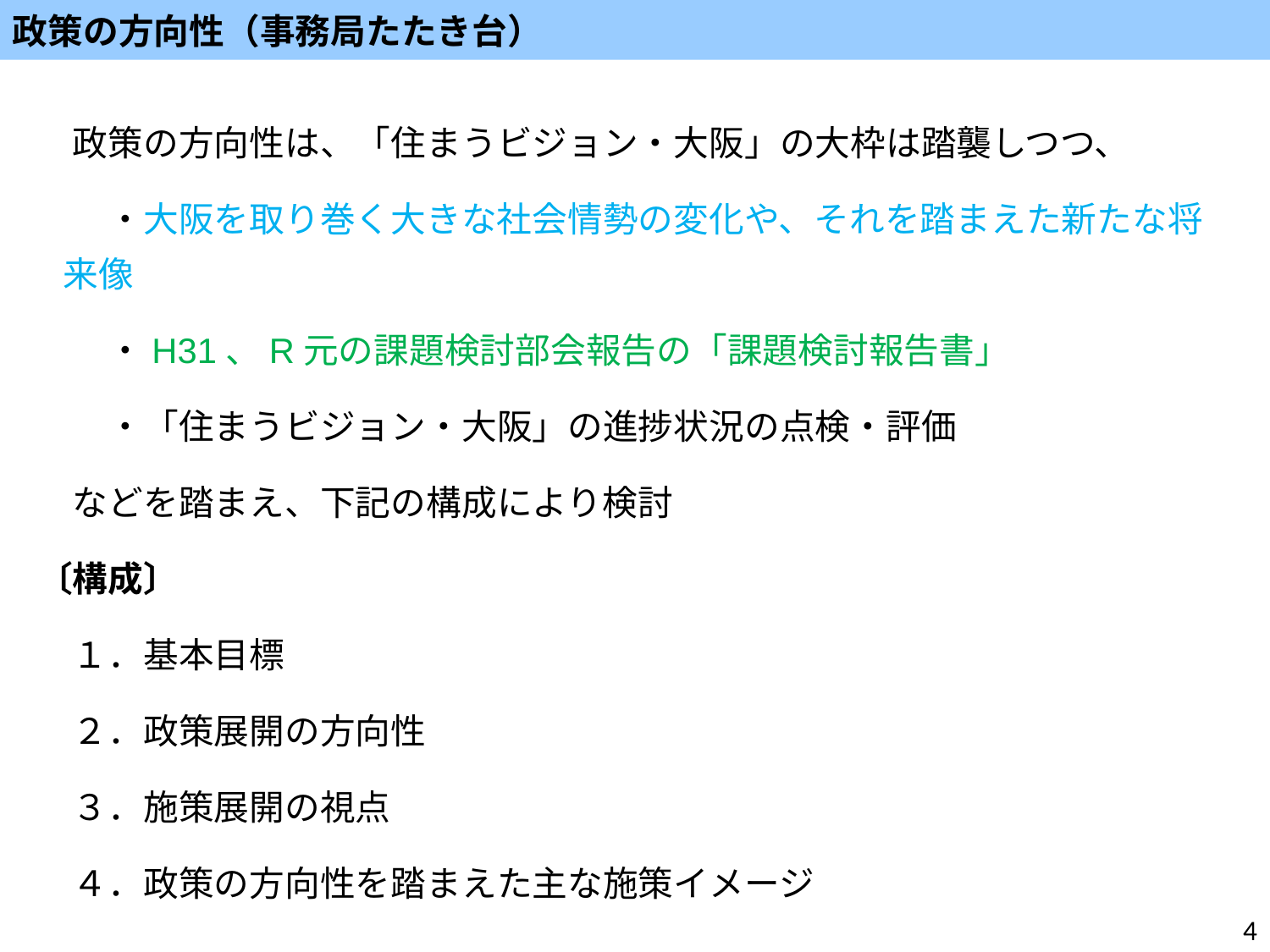

政策の方向性（事務局たたき台）
　政策の方向性は、「住まうビジョン・大阪」の大枠は踏襲しつつ、
　　・大阪を取り巻く大きな社会情勢の変化や、それを踏まえた新たな将来像
　　・H31、R元の課題検討部会報告の「課題検討報告書」
　　・「住まうビジョン・大阪」の進捗状況の点検・評価
　などを踏まえ、下記の構成により検討
〔構成〕
　１．基本目標
　２．政策展開の方向性
　３．施策展開の視点
　４．政策の方向性を踏まえた主な施策イメージ
4